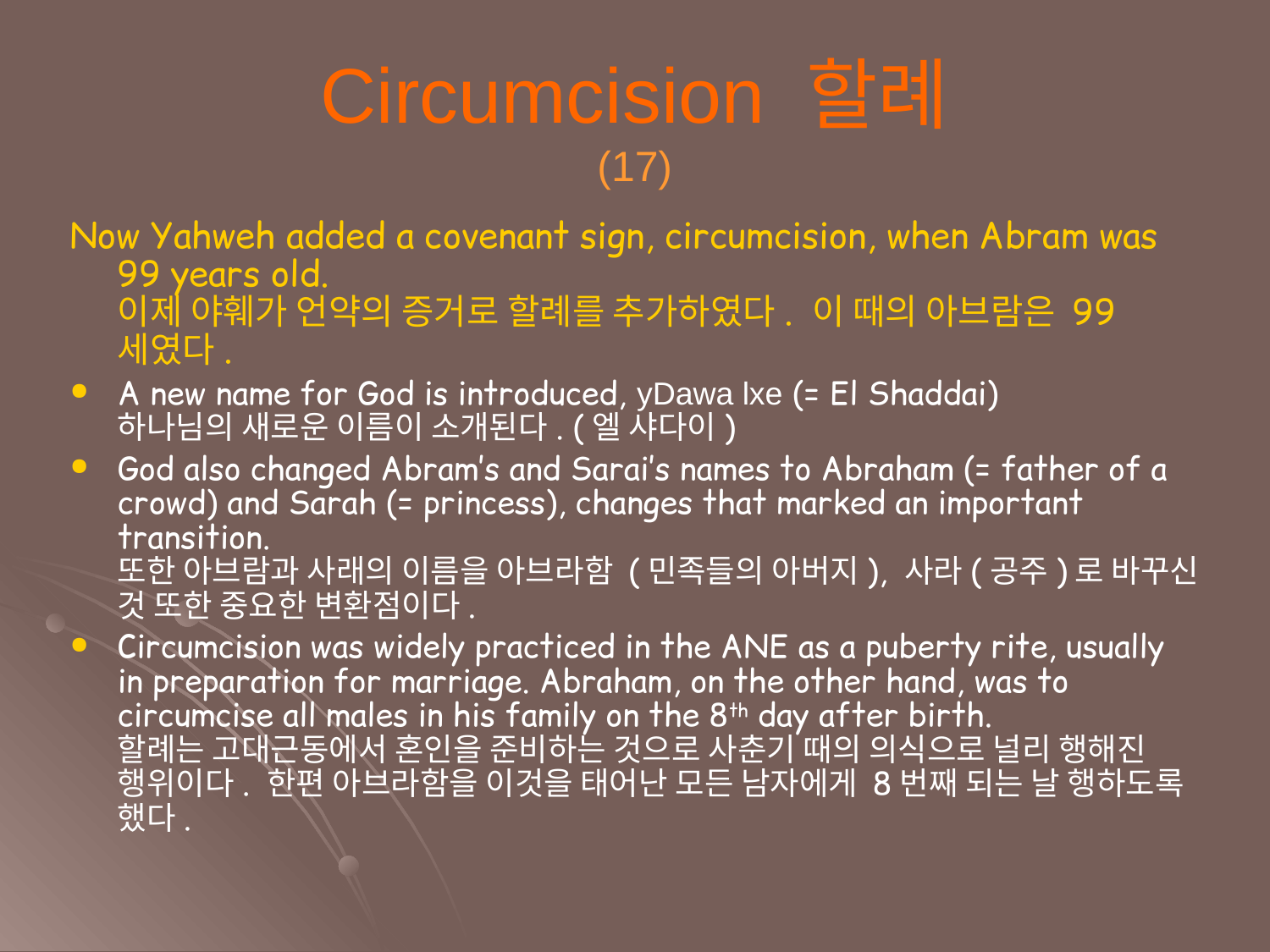

Circumcision 할례
(17)
Now Yahweh added a covenant sign, circumcision, when Abram was 99 years old.
이제 야훼가 언약의 증거로 할례를 추가하였다. 이 때의 아브람은 99세였다.
A new name for God is introduced, yDawa lxe (= El Shaddai)
하나님의 새로운 이름이 소개된다. (엘 샤다이)
God also changed Abram’s and Sarai’s names to Abraham (= father of a crowd) and Sarah (= princess), changes that marked an important transition.
또한 아브람과 사래의 이름을 아브라함 (민족들의 아버지), 사라(공주)로 바꾸신 것 또한 중요한 변환점이다.
Circumcision was widely practiced in the ANE as a puberty rite, usually in preparation for marriage. Abraham, on the other hand, was to circumcise all males in his family on the 8th day after birth.
할례는 고대근동에서 혼인을 준비하는 것으로 사춘기 때의 의식으로 널리 행해진 행위이다. 한편 아브라함을 이것을 태어난 모든 남자에게 8번째 되는 날 행하도록 했다.